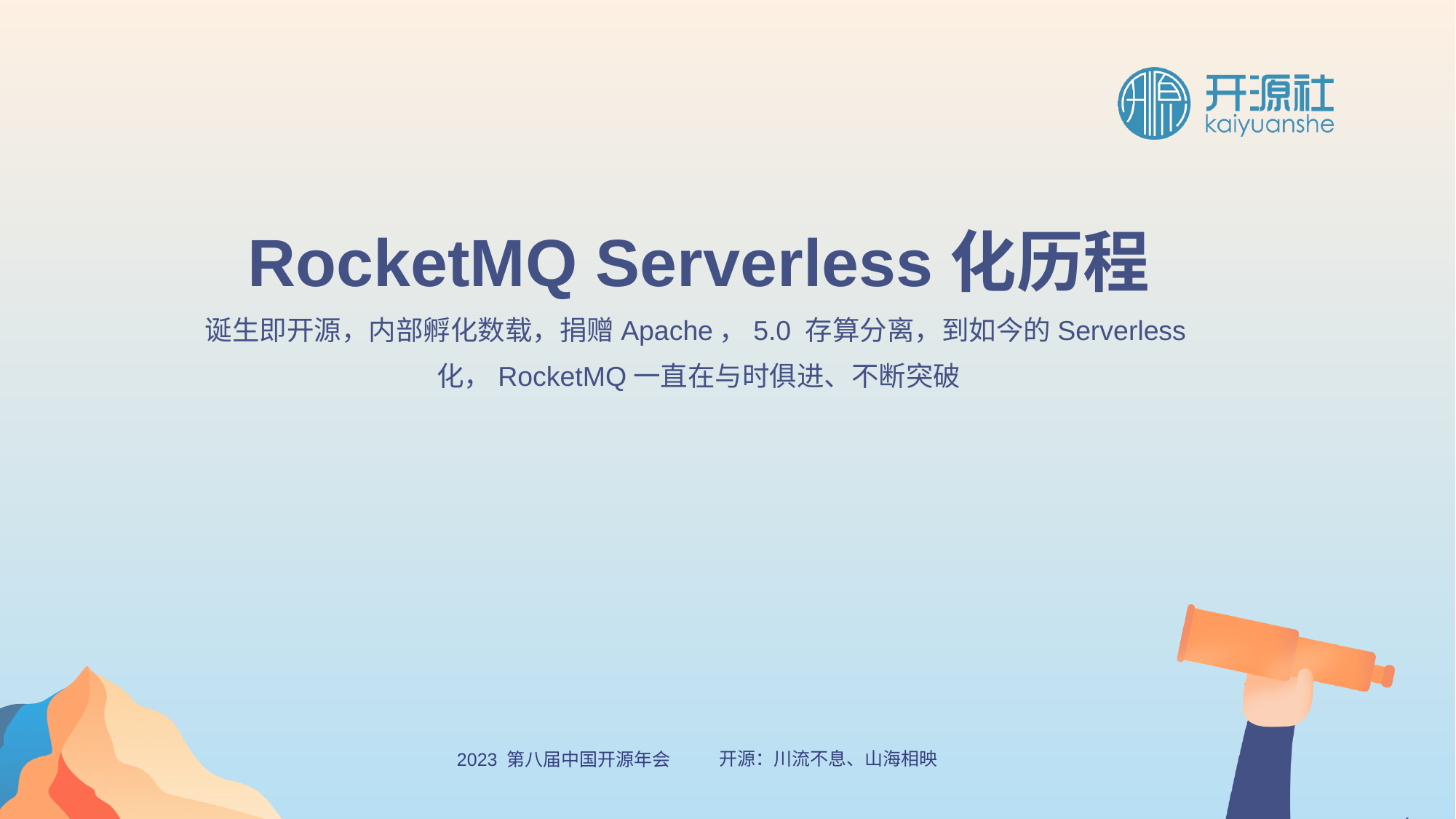

RocketMQ Serverless化历程
诞生即开源，内部孵化数载，捐赠Apache，5.0 存算分离，到如今的Serverless化，RocketMQ一直在与时俱进、不断突破